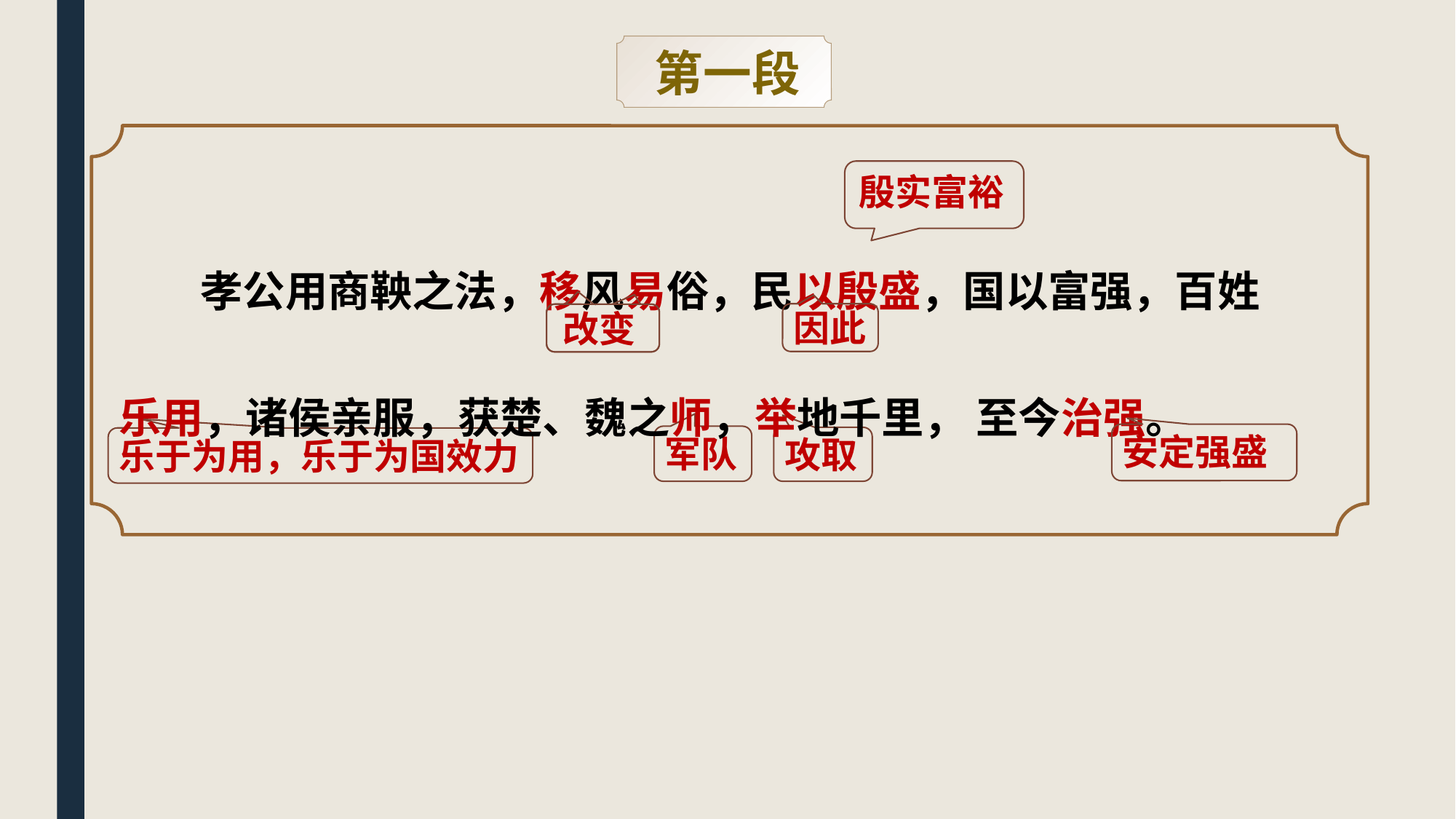

第一段

孝公用商鞅之法，移风易俗，民以殷盛，国以富强，百姓乐用，诸侯亲服，获楚、魏之师，举地千里， 至今治强。

 殷实富裕
因此

改变

安定强盛

军队
攻取

乐于为用，乐于为国效力